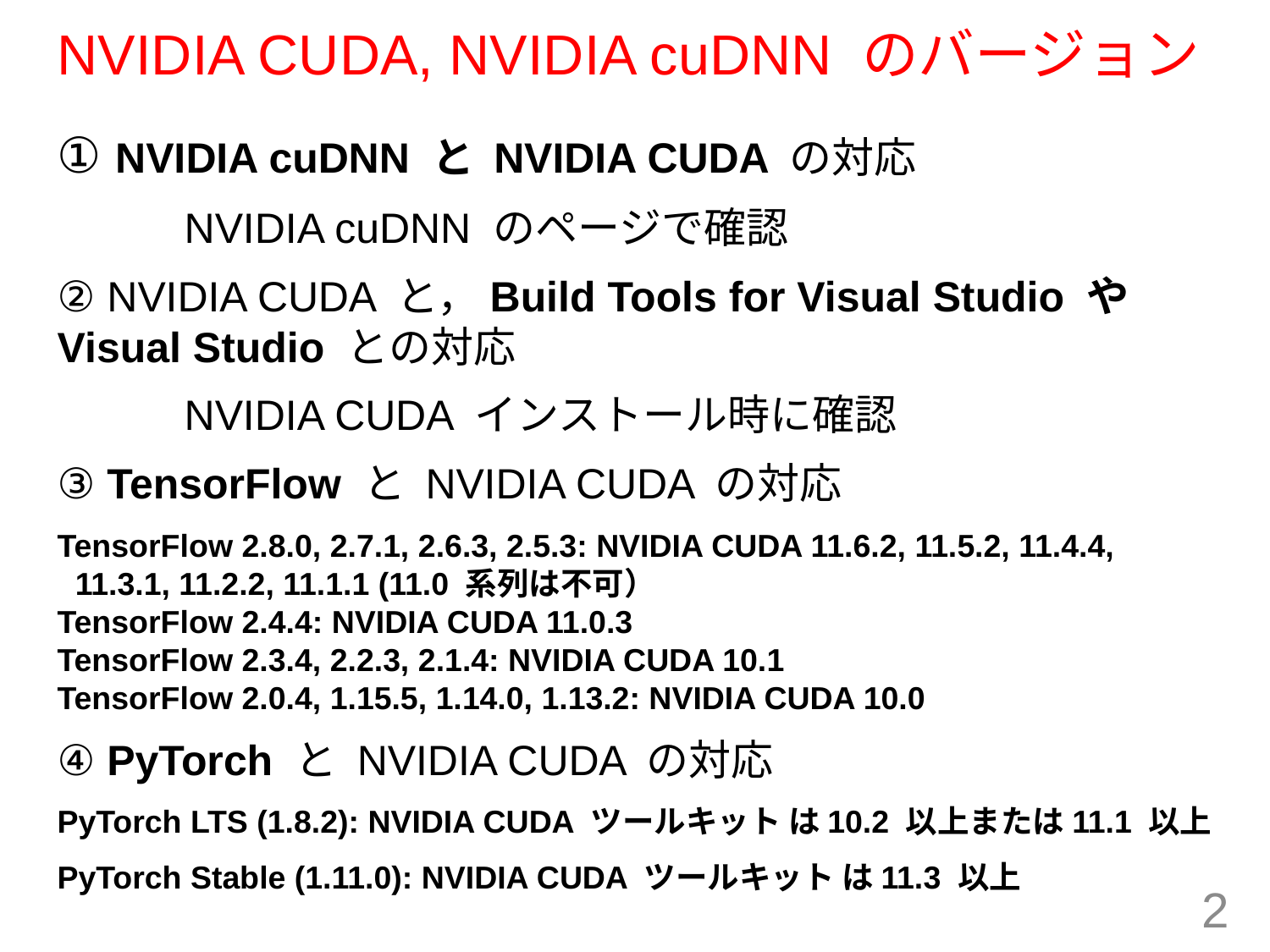

# NVIDIA CUDA, NVIDIA cuDNN のバージョン
① NVIDIA cuDNN と NVIDIA CUDA の対応
	NVIDIA cuDNN のページで確認
② NVIDIA CUDA と，Build Tools for Visual Studio や Visual Studio との対応
	NVIDIA CUDA インストール時に確認
③ TensorFlow と NVIDIA CUDA の対応
TensorFlow 2.8.0, 2.7.1, 2.6.3, 2.5.3: NVIDIA CUDA 11.6.2, 11.5.2, 11.4.4,
  11.3.1, 11.2.2, 11.1.1 (11.0 系列は不可）
TensorFlow 2.4.4: NVIDIA CUDA 11.0.3
TensorFlow 2.3.4, 2.2.3, 2.1.4: NVIDIA CUDA 10.1
TensorFlow 2.0.4, 1.15.5, 1.14.0, 1.13.2: NVIDIA CUDA 10.0
④ PyTorch と NVIDIA CUDA の対応
PyTorch LTS (1.8.2): NVIDIA CUDA ツールキット は10.2 以上または11.1 以上
PyTorch Stable (1.11.0): NVIDIA CUDA ツールキット は11.3 以上
2